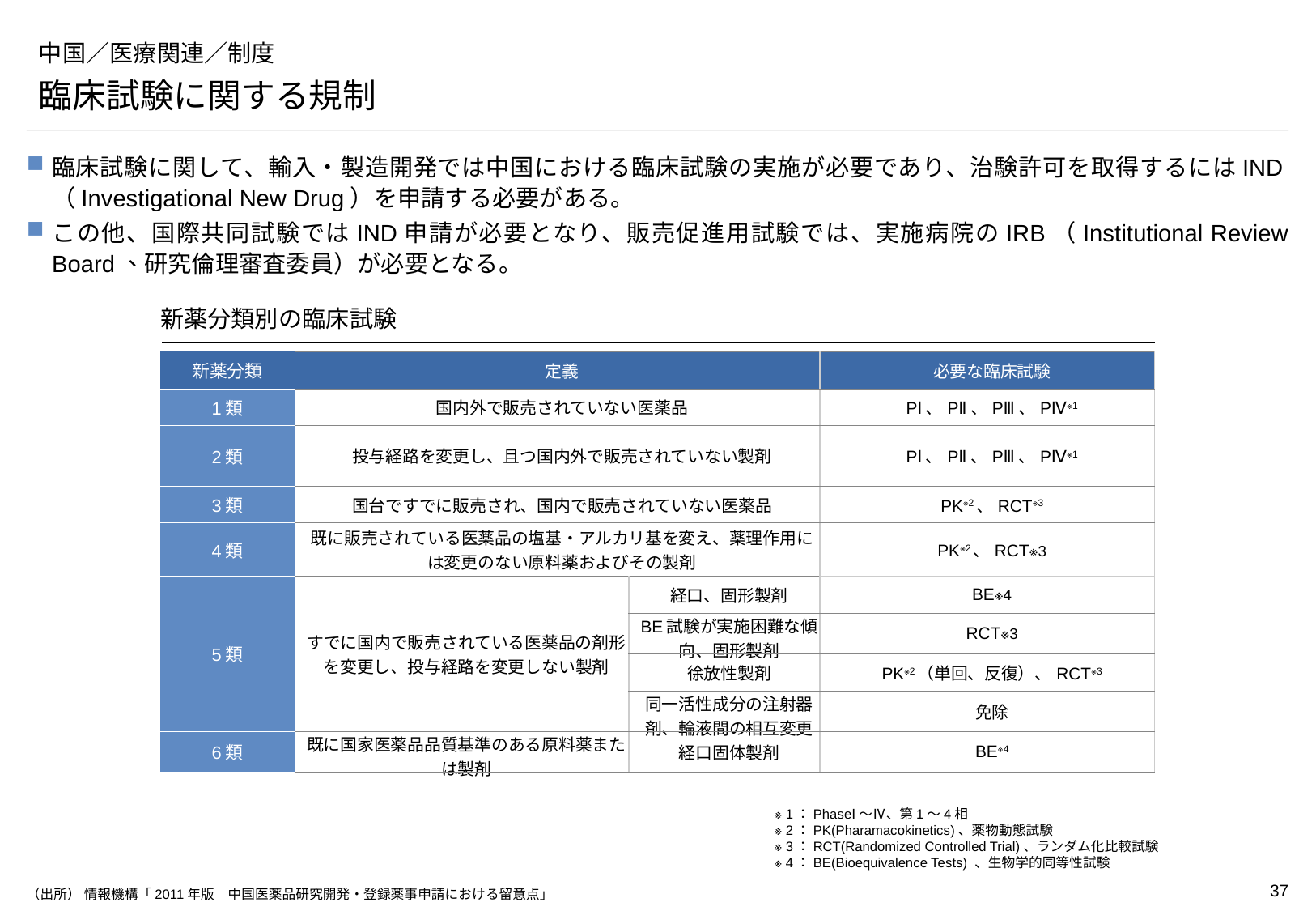

# 中国／医療関連／制度
臨床試験に関する規制
臨床試験に関して、輸入・製造開発では中国における臨床試験の実施が必要であり、治験許可を取得するにはIND（Investigational New Drug）を申請する必要がある。
この他、国際共同試験ではIND申請が必要となり、販売促進用試験では、実施病院のIRB（Institutional Review Board、研究倫理審査委員）が必要となる。

新薬分類別の臨床試験
| 新薬分類 | 定義 |  | 必要な臨床試験 |
| --- | --- | --- | --- |
| 1類 | 国内外で販売されていない医薬品 |  | PⅠ、PⅡ、PⅢ、PⅣ※1 |
| 2類 | 投与経路を変更し、且つ国内外で販売されていない製剤 |  | PⅠ、PⅡ、PⅢ、PⅣ※1 |
| 3類 | 国台ですでに販売され、国内で販売されていない医薬品 |  | PK※2、RCT※3 |
| 4類 | 既に販売されている医薬品の塩基・アルカリ基を変え、薬理作用には変更のない原料薬およびその製剤 |  | PK※2、RCT※3 |
| 5類 | すでに国内で販売されている医薬品の剤形を変更し、投与経路を変更しない製剤 | 経口、固形製剤 | BE※4 |
|  |  | BE試験が実施困難な傾向、固形製剤 | RCT※3 |
|  |  | 徐放性製剤 | PK※2（単回、反復）、RCT※3 |
|  |  | 同一活性成分の注射器剤、輪液間の相互変更 | 免除 |
| 6類 | 既に国家医薬品品質基準のある原料薬または製剤 | 経口固体製剤 | BE※4 |
※1：PhaseⅠ～Ⅳ、第1～4相
※2：PK(Pharamacokinetics)、薬物動態試験
※3：RCT(Randomized Controlled Trial)、ランダム化比較試験
※4：BE(Bioequivalence Tests) 、生物学的同等性試験
（出所） 情報機構「2011年版　中国医薬品研究開発・登録薬事申請における留意点」